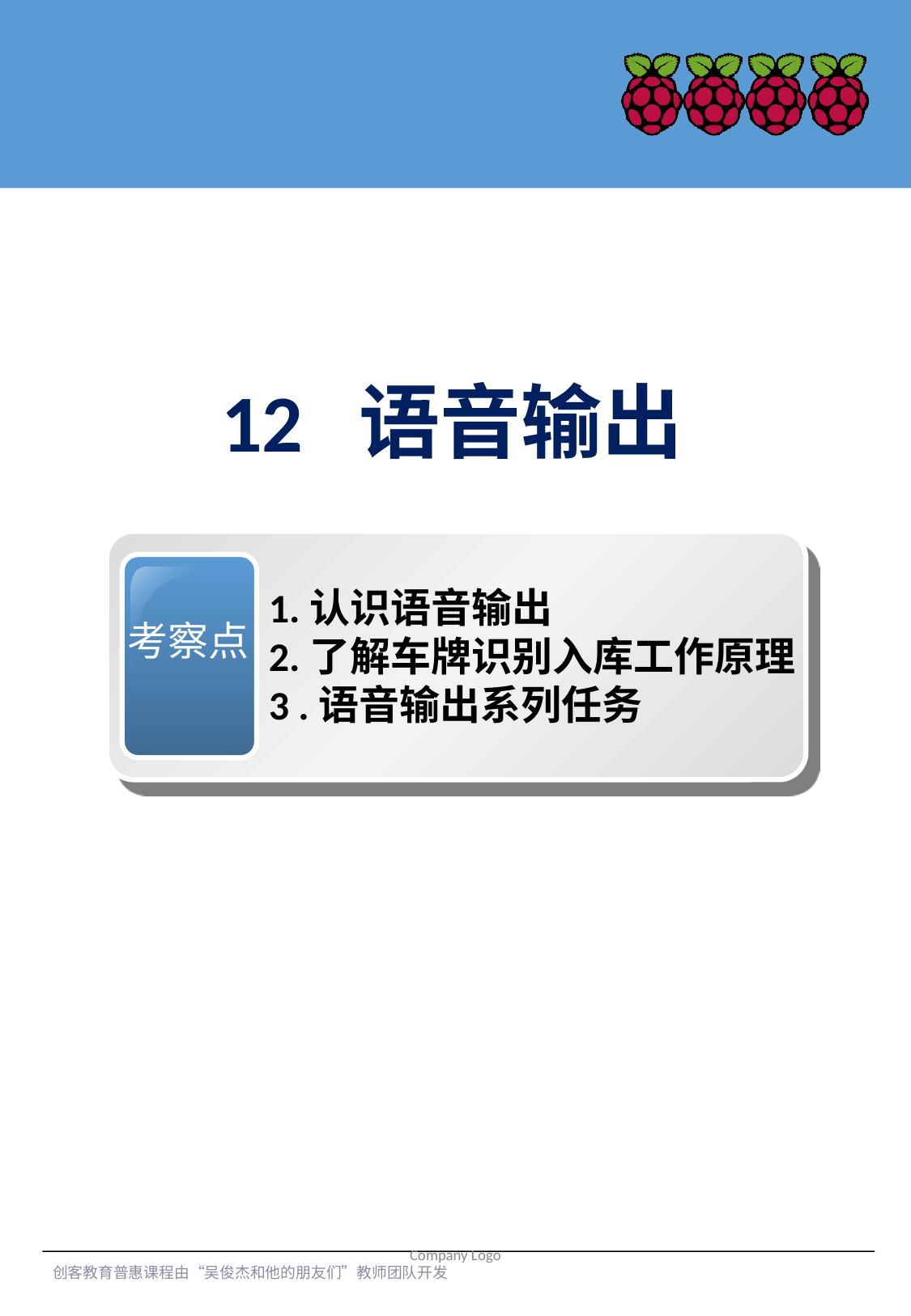

12  语音输出

考察点
1.认识语音输出
2.了解车牌识别入库工作原理
3 .语音输出系列任务
Company Logo
创客教育普惠课程由“吴俊杰和他的朋友们”教师团队开发